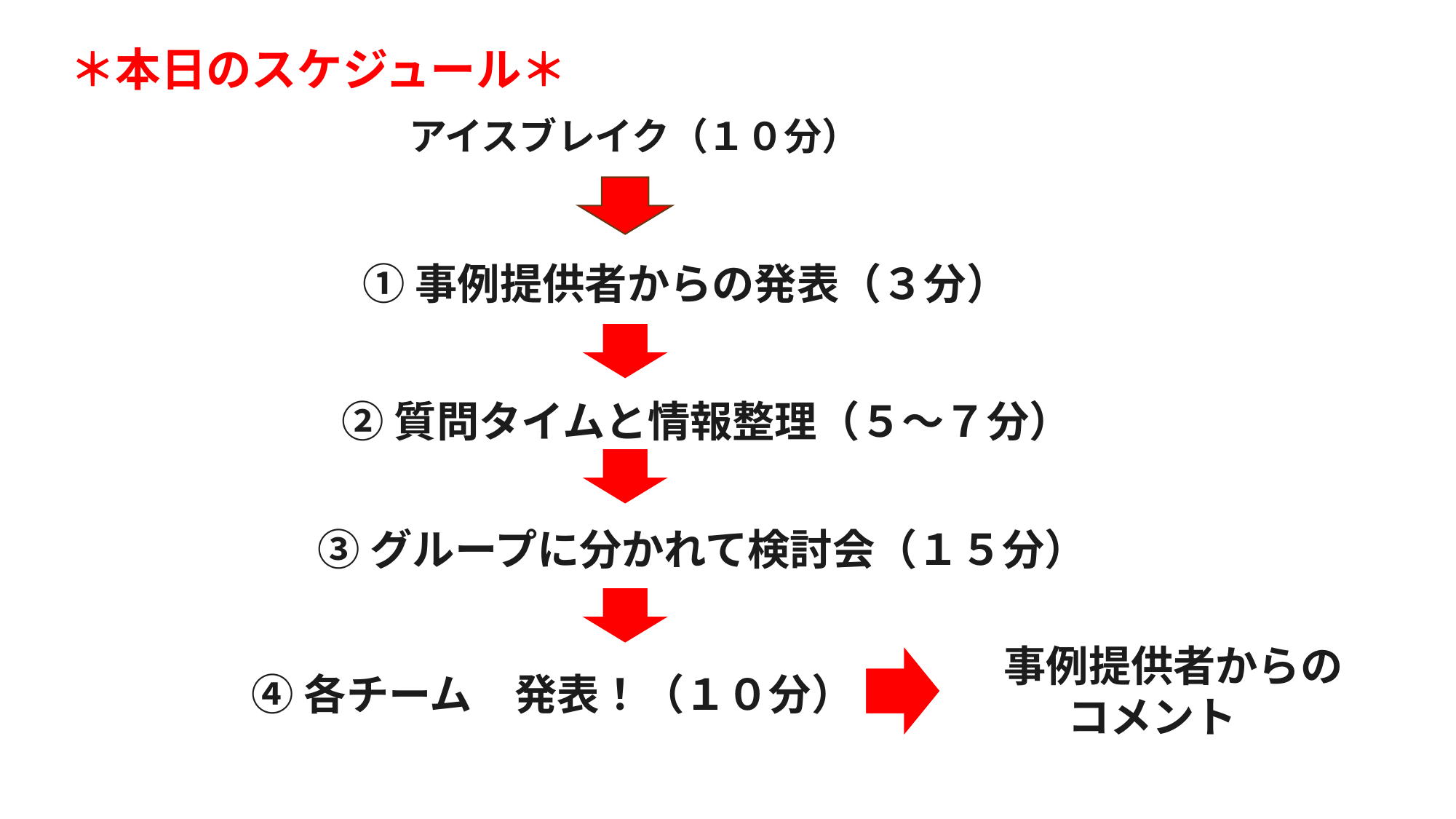

＊本日のスケジュール＊
アイスブレイク（１０分）

①事例提供者からの発表（３分）

②質問タイムと情報整理（５～７分）

③グループに分かれて検討会（１５分）

事例提供者からの
コメント

④各チーム　発表！（１０分）